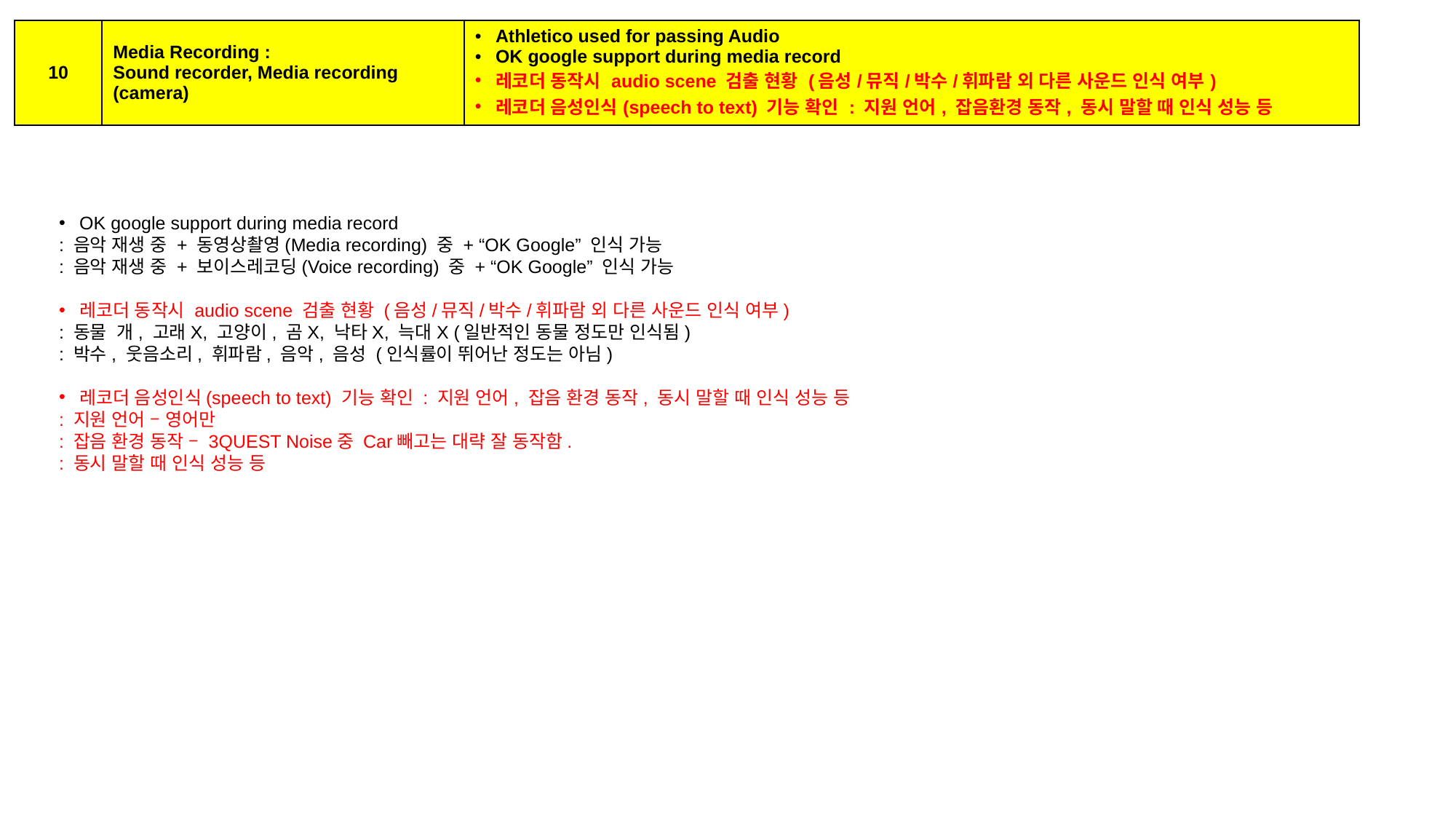

| 10 | Media Recording : Sound recorder, Media recording (camera) | Athletico used for passing Audio OK google support during media record 레코더 동작시 audio scene 검출 현황 (음성/뮤직/박수/휘파람 외 다른 사운드 인식 여부) 레코더 음성인식(speech to text) 기능 확인 : 지원 언어, 잡음환경 동작, 동시 말할 때 인식 성능 등 |
| --- | --- | --- |

OK google support during media record
: 음악 재생 중 + 동영상촬영(Media recording) 중 + “OK Google” 인식 가능
: 음악 재생 중 + 보이스레코딩(Voice recording) 중 + “OK Google” 인식 가능

레코더 동작시 audio scene 검출 현황 (음성/뮤직/박수/휘파람 외 다른 사운드 인식 여부)
: 동물  개, 고래X, 고양이, 곰X, 낙타X, 늑대X (일반적인 동물 정도만 인식됨)
: 박수, 웃음소리, 휘파람, 음악, 음성 (인식률이 뛰어난 정도는 아님)

레코더 음성인식(speech to text) 기능 확인 : 지원 언어, 잡음 환경 동작, 동시 말할 때 인식 성능 등
: 지원 언어 – 영어만
: 잡음 환경 동작 – 3QUEST Noise중 Car빼고는 대략 잘 동작함.
: 동시 말할 때 인식 성능 등